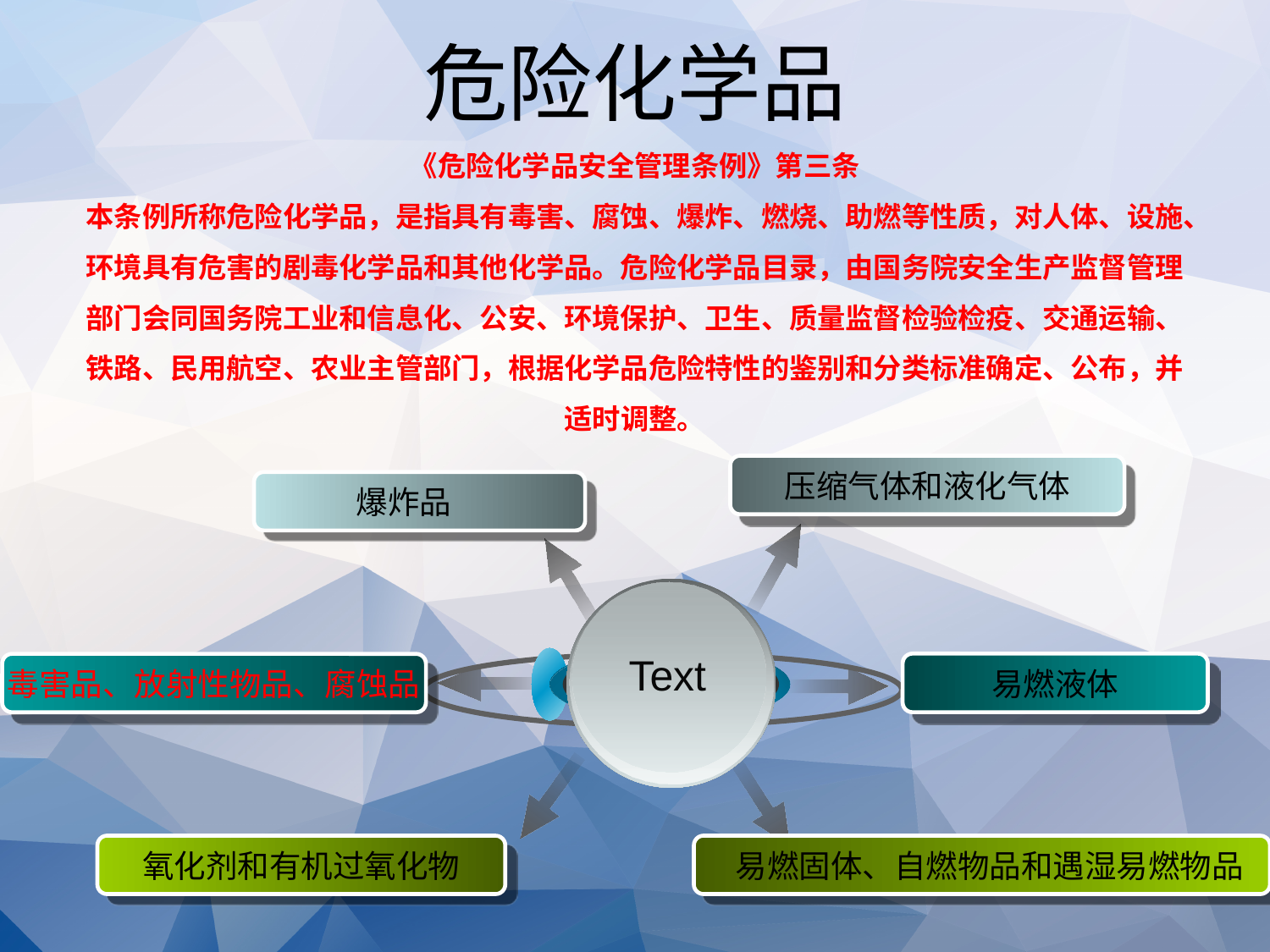

# 危险化学品 《危险化学品安全管理条例》第三条 本条例所称危险化学品，是指具有毒害、腐蚀、爆炸、燃烧、助燃等性质，对人体、设施、环境具有危害的剧毒化学品和其他化学品。危险化学品目录，由国务院安全生产监督管理部门会同国务院工业和信息化、公安、环境保护、卫生、质量监督检验检疫、交通运输、铁路、民用航空、农业主管部门，根据化学品危险特性的鉴别和分类标准确定、公布，并适时调整。
压缩气体和液化气体
爆炸品

Text

易燃液体
毒害品、放射性物品、腐蚀品

氧化剂和有机过氧化物
 易燃固体、自燃物品和遇湿易燃物品